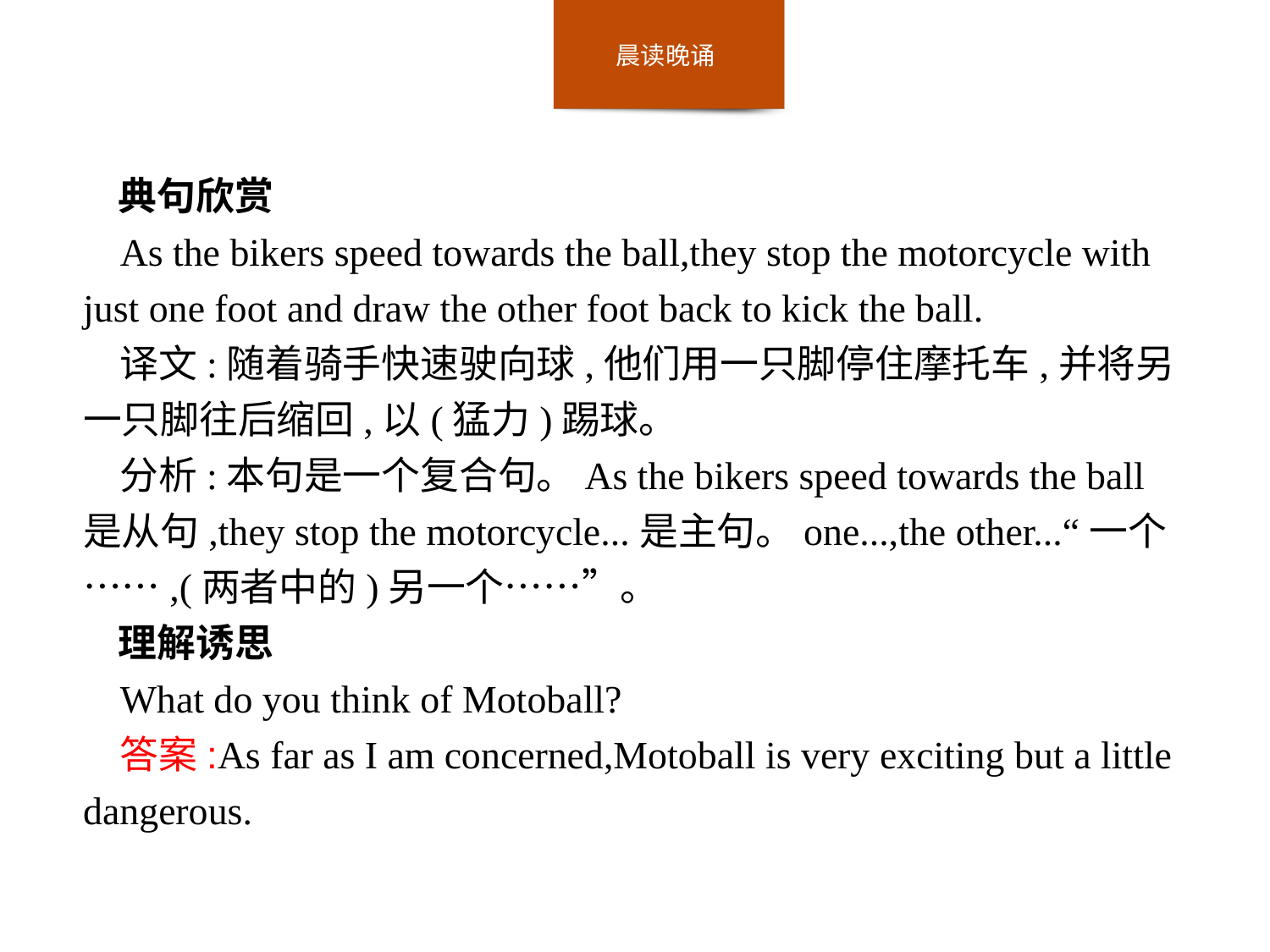

典句欣赏
As the bikers speed towards the ball,they stop the motorcycle with just one foot and draw the other foot back to kick the ball.
译文:随着骑手快速驶向球,他们用一只脚停住摩托车,并将另一只脚往后缩回,以(猛力)踢球。
分析:本句是一个复合句。As the bikers speed towards the ball是从句,they stop the motorcycle...是主句。one...,the other...“一个……,(两者中的)另一个……”。
理解诱思
What do you think of Motoball?
答案:As far as I am concerned,Motoball is very exciting but a little dangerous.